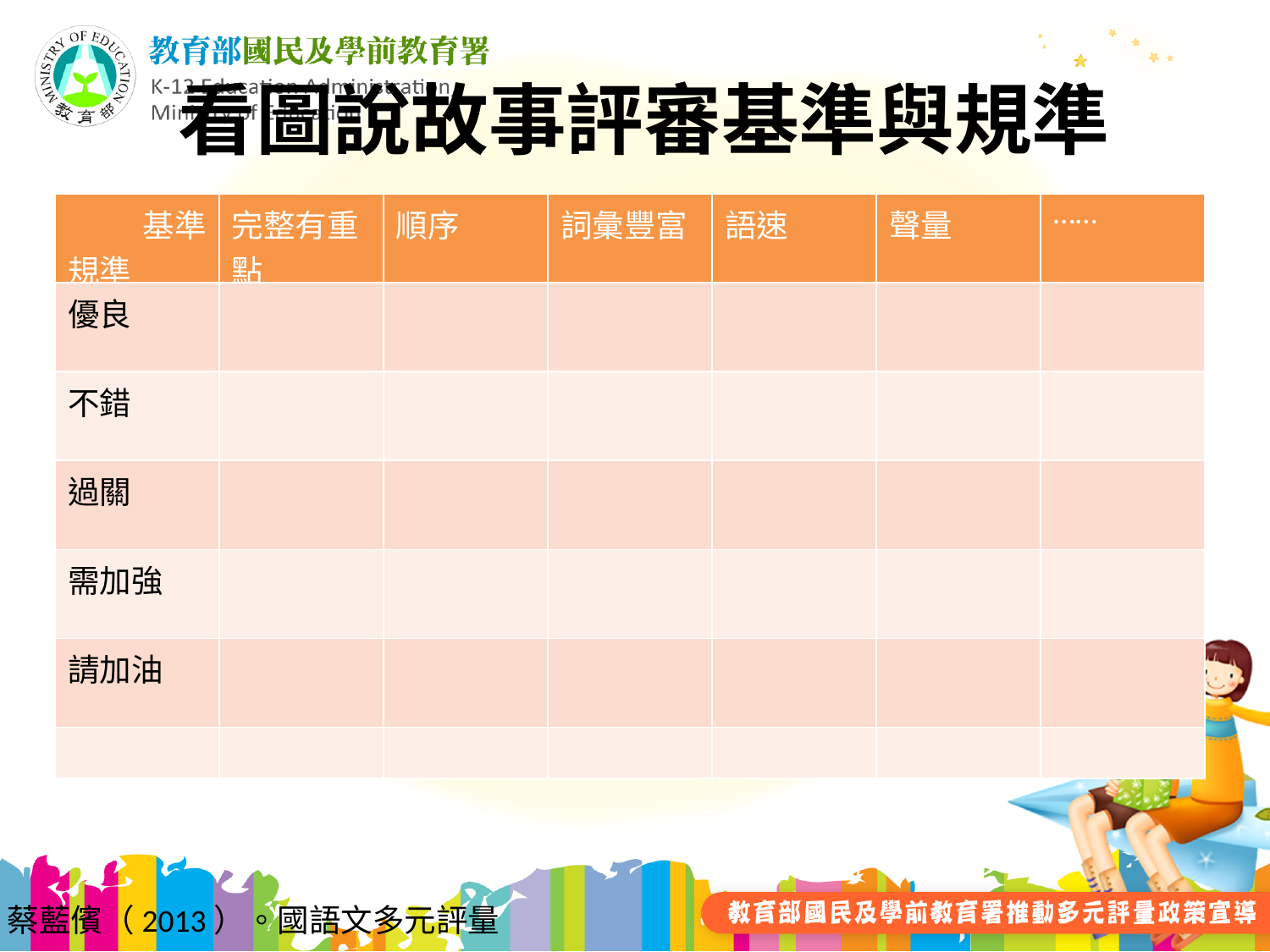

# 看圖說故事評審基準與規準
| 基準 規準 | 完整有重點 | 順序 | 詞彙豐富 | 語速 | 聲量 | …… |
| --- | --- | --- | --- | --- | --- | --- |
| 優良 |  |  |  |  |  |  |
| 不錯 |  |  |  |  |  |  |
| 過關 |  |  |  |  |  |  |
| 需加強 |  |  |  |  |  |  |
| 請加油 |  |  |  |  |  |  |
|  |  |  |  |  |  |  |
蔡藍儐（2013）。國語文多元評量